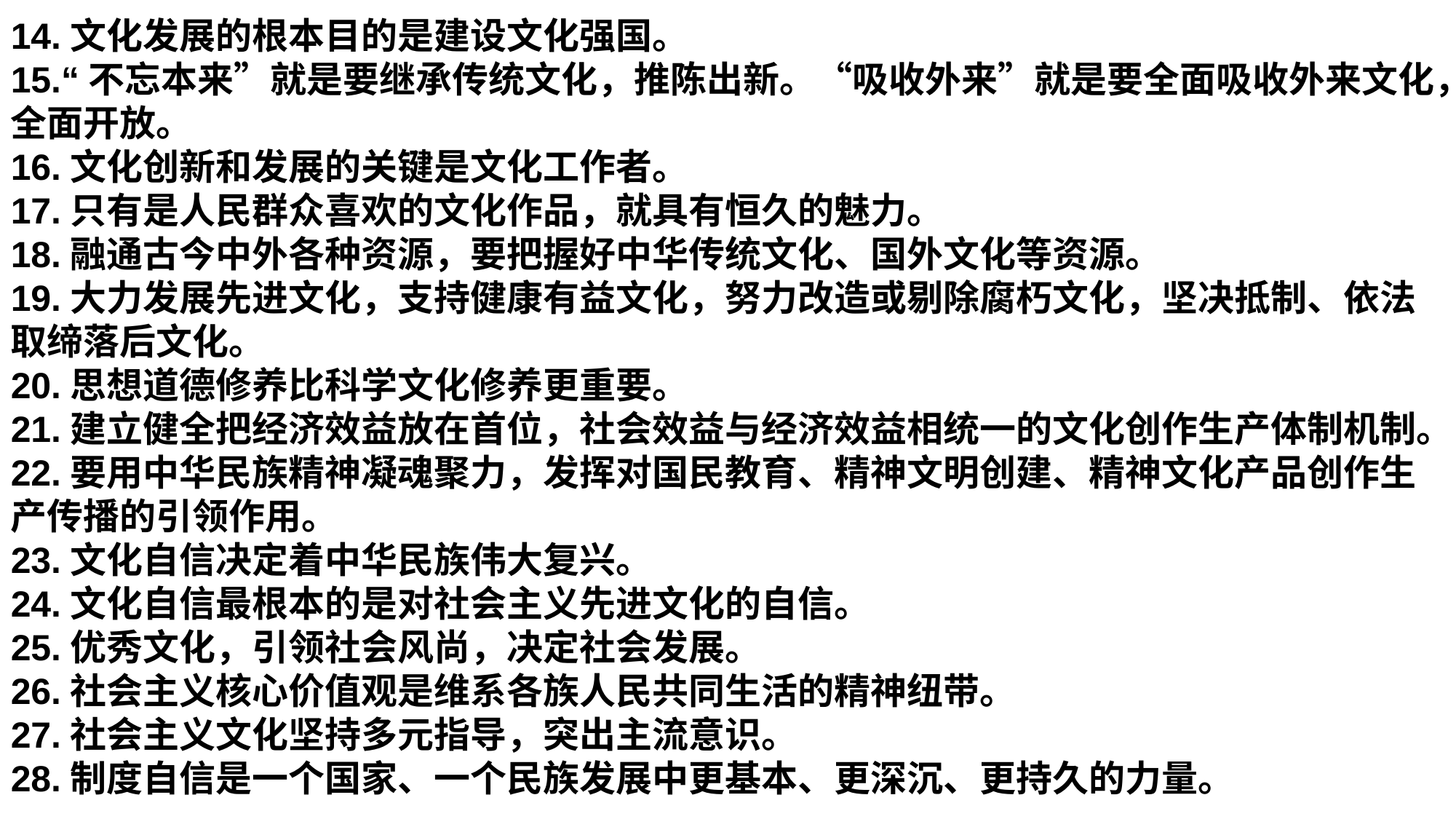

14.文化发展的根本目的是建设文化强国。
15.“不忘本来”就是要继承传统文化，推陈出新。“吸收外来”就是要全面吸收外来文化，全面开放。
16.文化创新和发展的关键是文化工作者。
17.只有是人民群众喜欢的文化作品，就具有恒久的魅力。
18.融通古今中外各种资源，要把握好中华传统文化、国外文化等资源。
19.大力发展先进文化，支持健康有益文化，努力改造或剔除腐朽文化，坚决抵制、依法取缔落后文化。
20.思想道德修养比科学文化修养更重要。
21.建立健全把经济效益放在首位，社会效益与经济效益相统一的文化创作生产体制机制。
22.要用中华民族精神凝魂聚力，发挥对国民教育、精神文明创建、精神文化产品创作生产传播的引领作用。
23.文化自信决定着中华民族伟大复兴。
24.文化自信最根本的是对社会主义先进文化的自信。
25.优秀文化，引领社会风尚，决定社会发展。
26.社会主义核心价值观是维系各族人民共同生活的精神纽带。
27.社会主义文化坚持多元指导，突出主流意识。
28.制度自信是一个国家、一个民族发展中更基本、更深沉、更持久的力量。